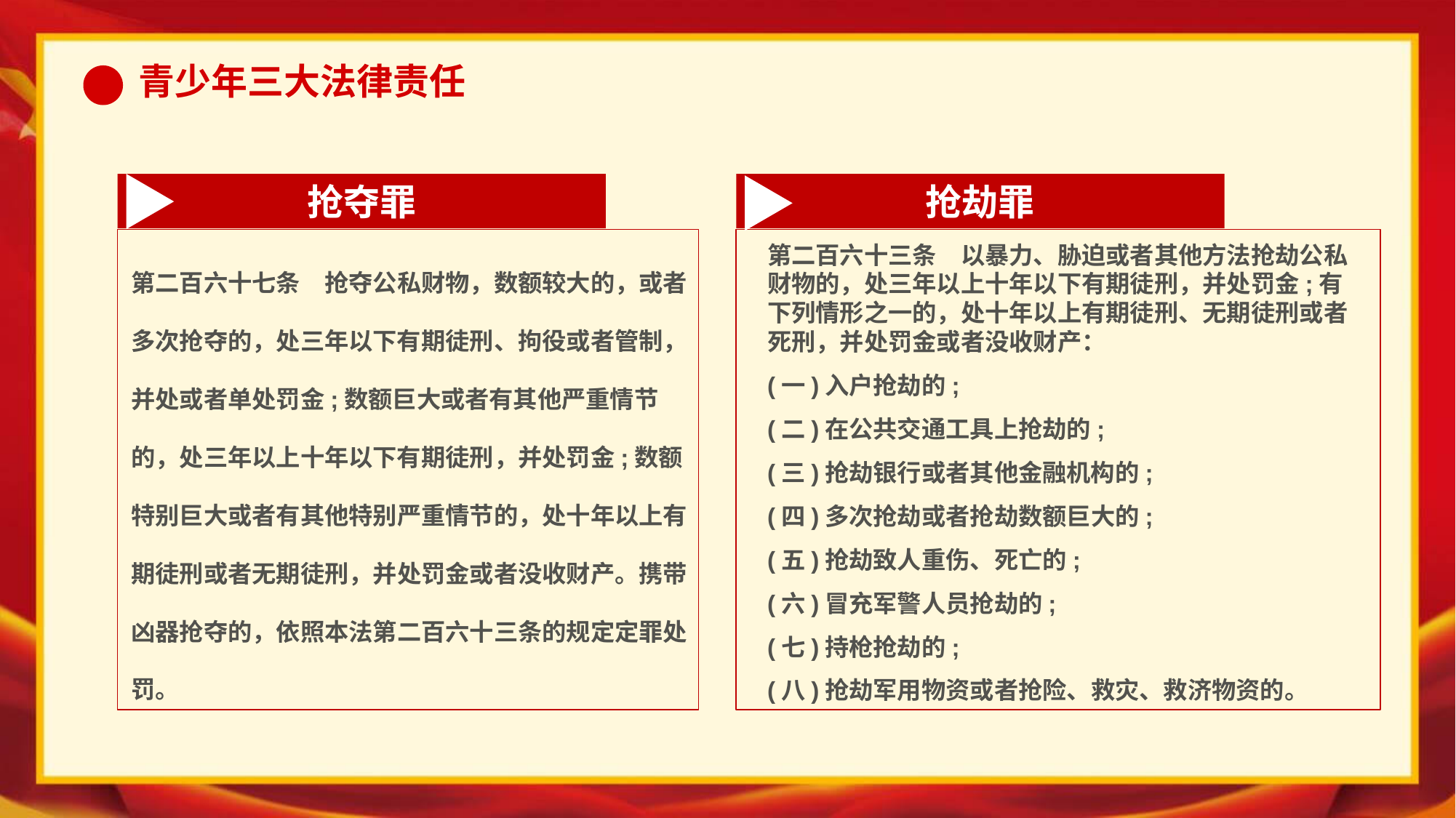

抢夺罪

第二百六十七条　抢夺公私财物，数额较大的，或者多次抢夺的，处三年以下有期徒刑、拘役或者管制，并处或者单处罚金;数额巨大或者有其他严重情节的，处三年以上十年以下有期徒刑，并处罚金;数额特别巨大或者有其他特别严重情节的，处十年以上有期徒刑或者无期徒刑，并处罚金或者没收财产。携带凶器抢夺的，依照本法第二百六十三条的规定定罪处罚。

抢劫罪

第二百六十三条　以暴力、胁迫或者其他方法抢劫公私财物的，处三年以上十年以下有期徒刑，并处罚金;有下列情形之一的，处十年以上有期徒刑、无期徒刑或者死刑，并处罚金或者没收财产：
(一)入户抢劫的;
(二)在公共交通工具上抢劫的;
(三)抢劫银行或者其他金融机构的;
(四)多次抢劫或者抢劫数额巨大的;
(五)抢劫致人重伤、死亡的;
(六)冒充军警人员抢劫的;
(七)持枪抢劫的;
(八)抢劫军用物资或者抢险、救灾、救济物资的。